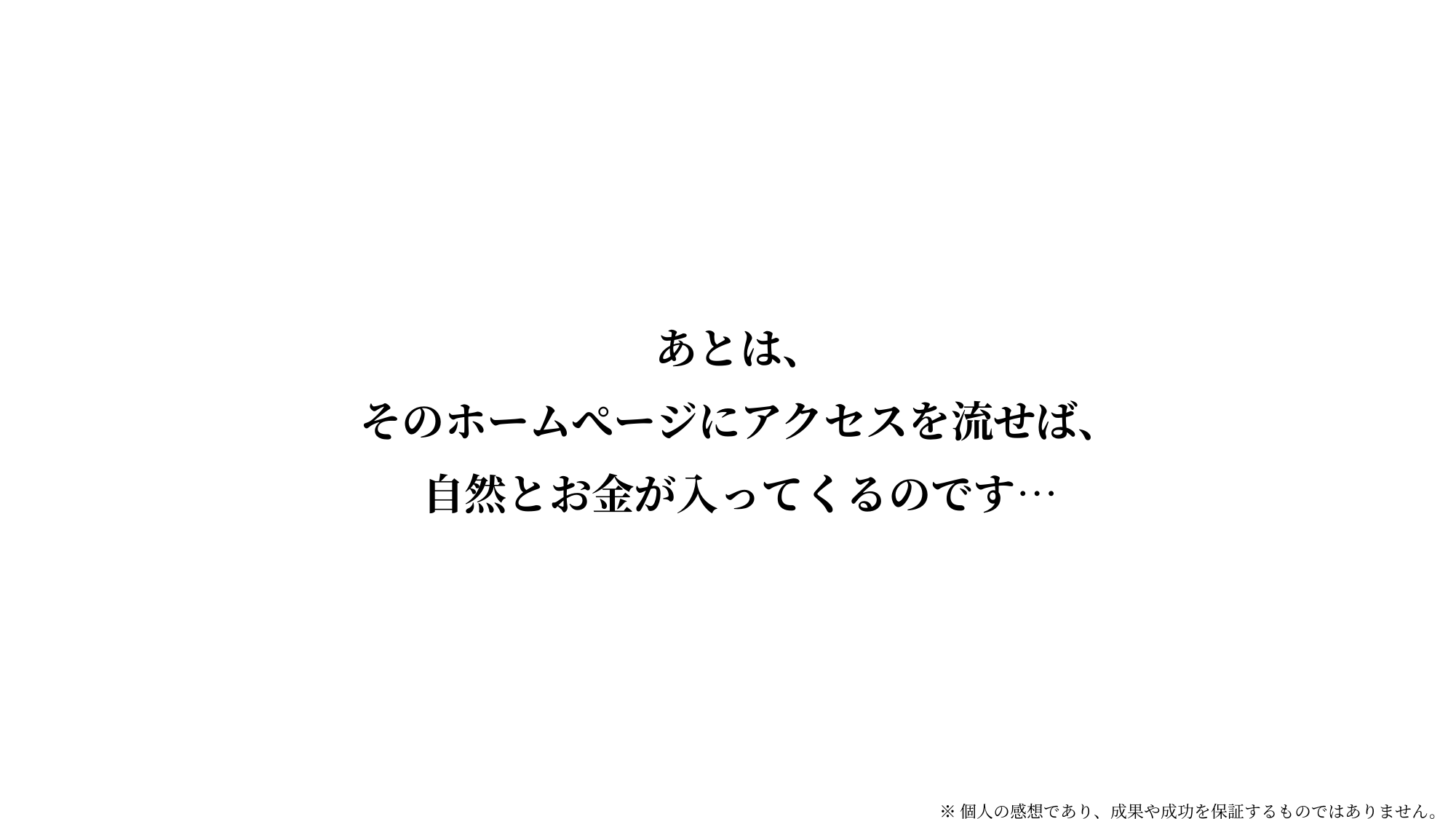

あとは、
そのホームぺージにアクセスを流せば、
自然とお金が入ってくるのです…
※個人の感想であり、成果や成功を保証するものではありません。